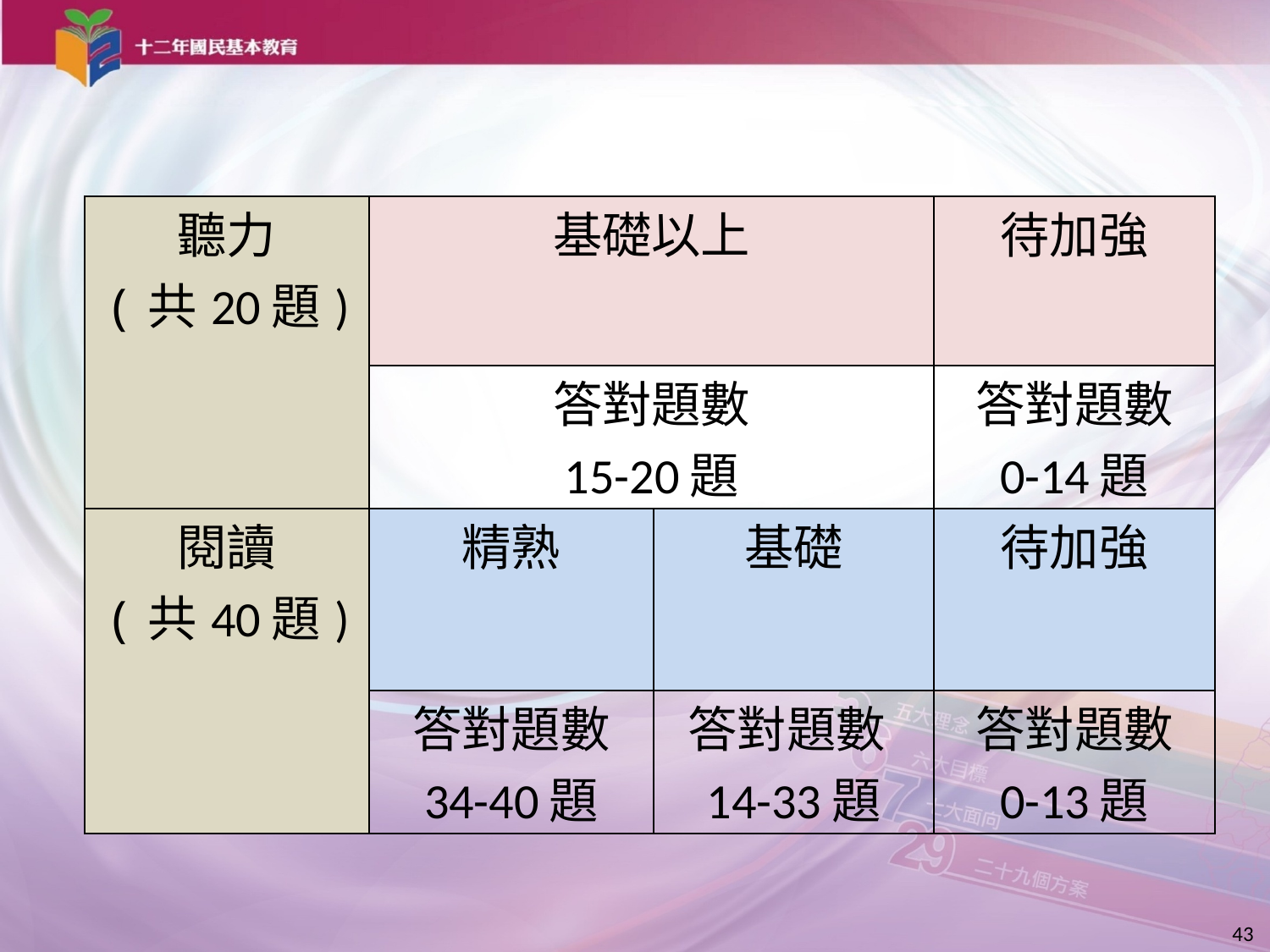

#
| 聽力 (共20題) | 基礎以上 |  | 待加強 |
| --- | --- | --- | --- |
|  | 答對題數 15-20題 |  | 答對題數 0-14題 |
| 閱讀 (共40題) | 精熟 | 基礎 | 待加強 |
|  | 答對題數 34-40題 | 答對題數14-33題 | 答對題數 0-13題 |